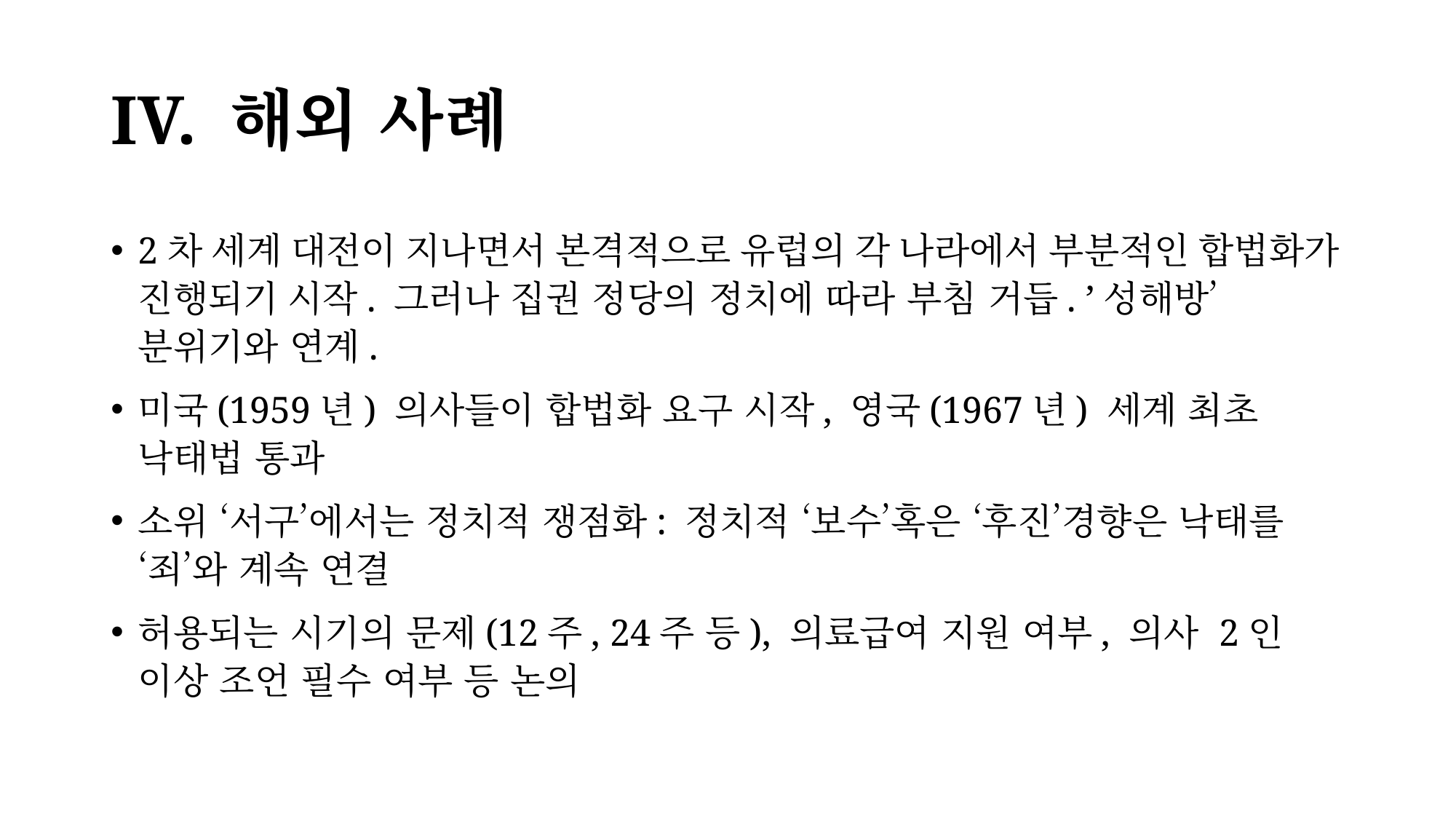

# IV. 해외 사례
2차 세계 대전이 지나면서 본격적으로 유럽의 각 나라에서 부분적인 합법화가 진행되기 시작. 그러나 집권 정당의 정치에 따라 부침 거듭. ’성해방’ 분위기와 연계.
미국(1959년) 의사들이 합법화 요구 시작, 영국(1967년) 세계 최초 낙태법 통과
소위 ‘서구’에서는 정치적 쟁점화: 정치적 ‘보수’혹은 ‘후진’경향은 낙태를 ‘죄’와 계속 연결
허용되는 시기의 문제(12주, 24주 등), 의료급여 지원 여부, 의사 2인 이상 조언 필수 여부 등 논의